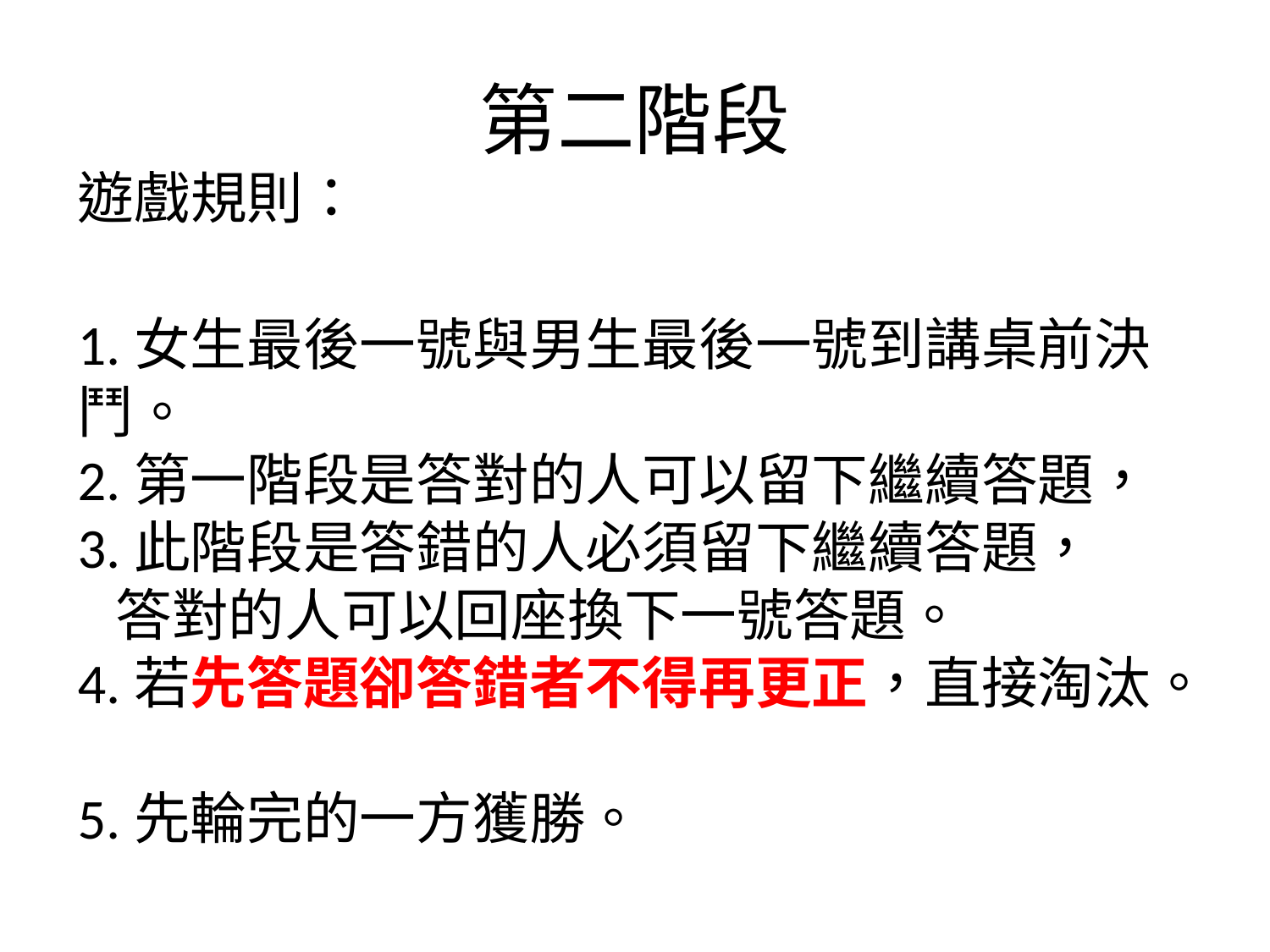

# 第二階段
遊戲規則：
1.女生最後一號與男生最後一號到講桌前決鬥。
2.第一階段是答對的人可以留下繼續答題，
3.此階段是答錯的人必須留下繼續答題，
   答對的人可以回座換下一號答題。
4.若先答題卻答錯者不得再更正，直接淘汰。
5.先輪完的一方獲勝。